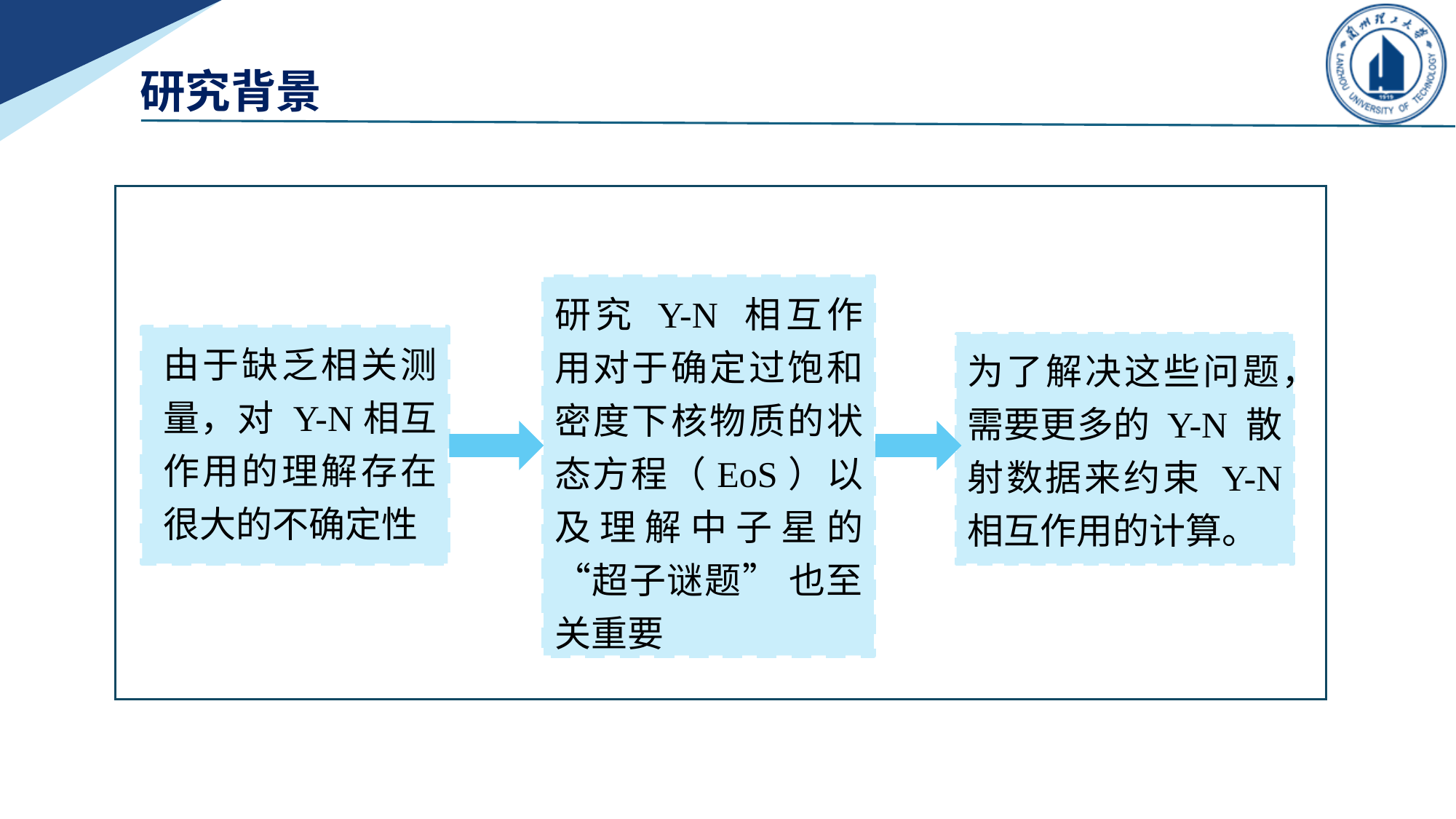

研究背景

研究 Y-N 相互作用对于确定过饱和密度下核物质的状态方程（EoS）以及理解中子星的 “超子谜题” 也至关重要

由于缺乏相关测量，对 Y-N相互作用的理解存在很大的不确定性
为了解决这些问题，需要更多的 Y-N 散射数据来约束 Y-N 相互作用的计算。